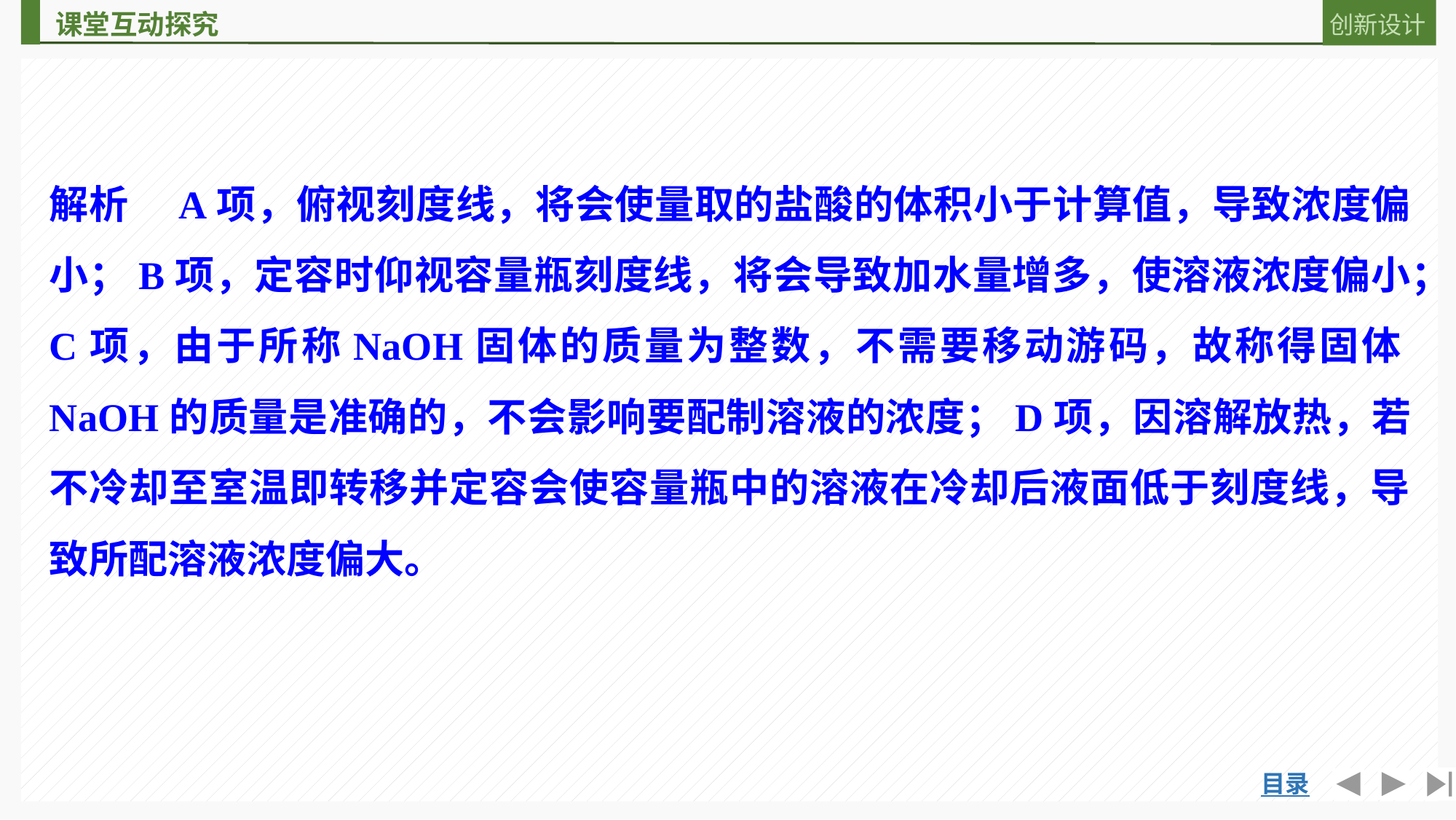

解析　A项，俯视刻度线，将会使量取的盐酸的体积小于计算值，导致浓度偏小；B项，定容时仰视容量瓶刻度线，将会导致加水量增多，使溶液浓度偏小；C项，由于所称NaOH固体的质量为整数，不需要移动游码，故称得固体NaOH的质量是准确的，不会影响要配制溶液的浓度；D项，因溶解放热，若不冷却至室温即转移并定容会使容量瓶中的溶液在冷却后液面低于刻度线，导致所配溶液浓度偏大。